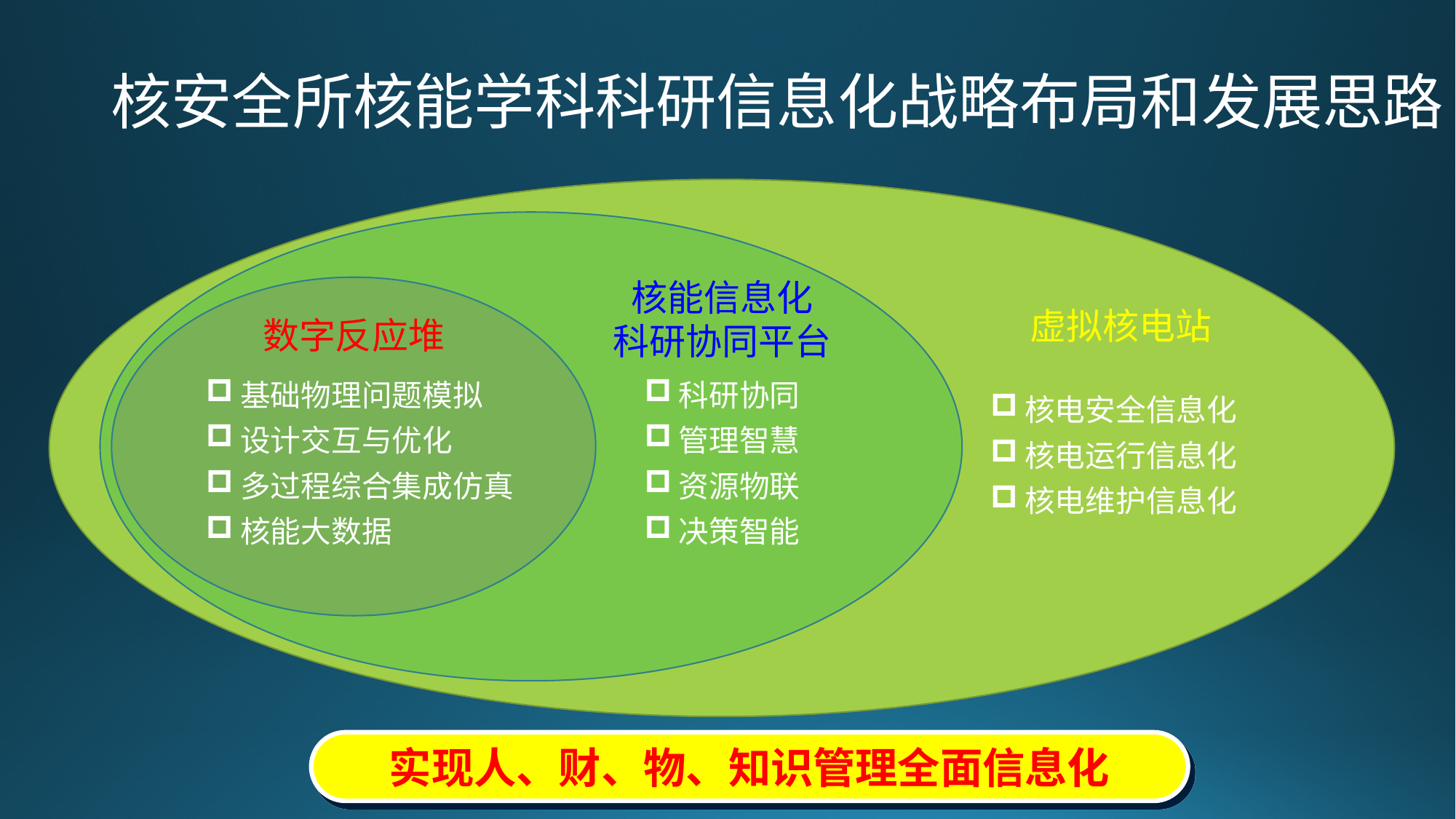

# 核安全所核能学科科研信息化战略布局和发展思路

核能信息化
科研协同平台

虚拟核电站
数字反应堆
基础物理问题模拟
设计交互与优化
多过程综合集成仿真
核能大数据
科研协同
管理智慧
资源物联
决策智能
核电安全信息化
核电运行信息化
核电维护信息化
实现人、财、物、知识管理全面信息化